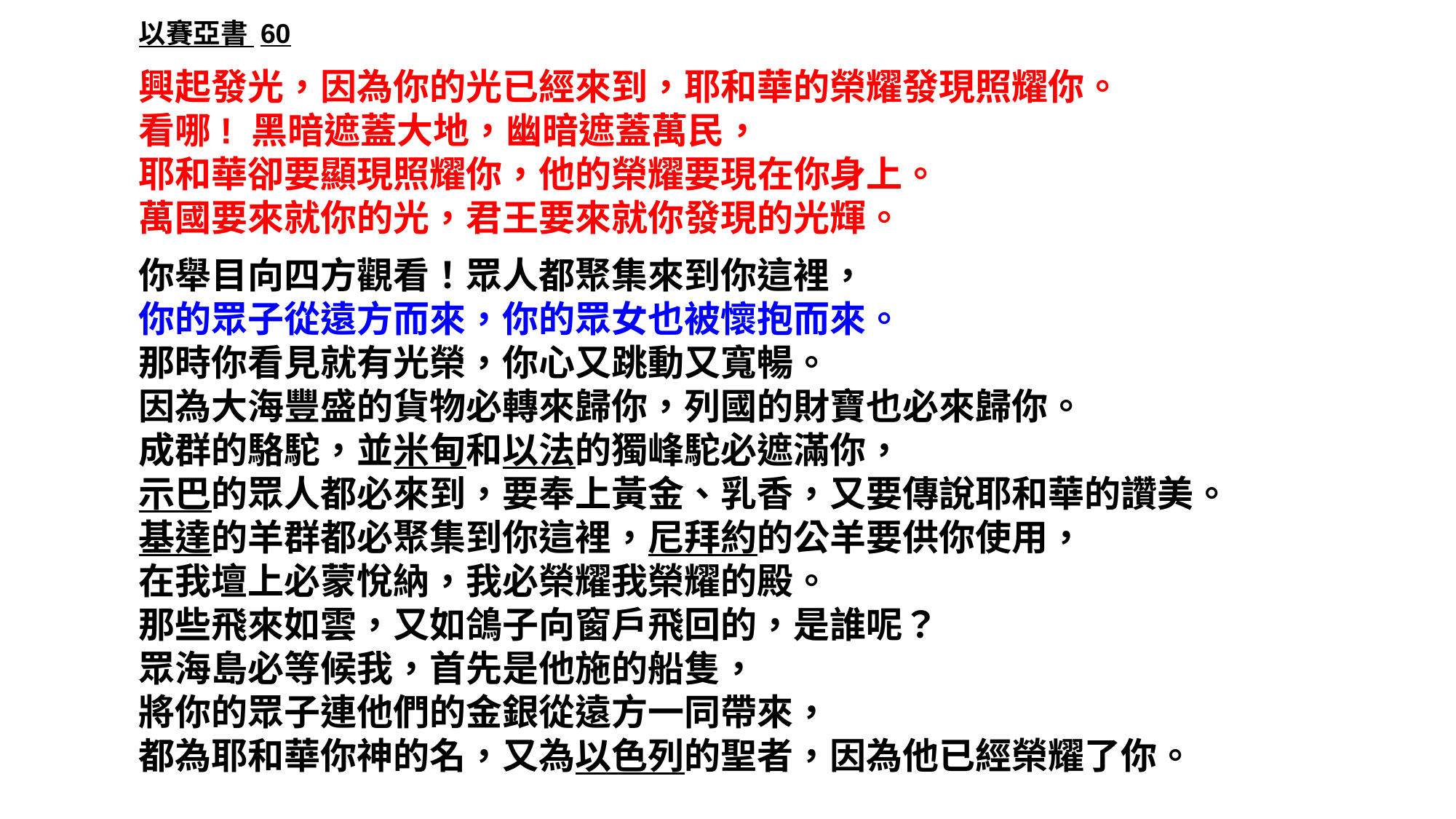

以賽亞書 60

興起發光，因為你的光已經來到，耶和華的榮耀發現照耀你。
看哪! 黑暗遮蓋大地，幽暗遮蓋萬民，
耶和華卻要顯現照耀你，他的榮耀要現在你身上。
萬國要來就你的光，君王要來就你發現的光輝。

你舉目向四方觀看！眾人都聚集來到你這裡，
你的眾子從遠方而來，你的眾女也被懷抱而來。
那時你看見就有光榮，你心又跳動又寬暢。
因為大海豐盛的貨物必轉來歸你，列國的財寶也必來歸你。
成群的駱駝，並米甸和以法的獨峰駝必遮滿你，
示巴的眾人都必來到，要奉上黃金、乳香，又要傳說耶和華的讚美。
基達的羊群都必聚集到你這裡，尼拜約的公羊要供你使用，
在我壇上必蒙悅納，我必榮耀我榮耀的殿。
那些飛來如雲，又如鴿子向窗戶飛回的，是誰呢？
眾海島必等候我，首先是他施的船隻，
將你的眾子連他們的金銀從遠方一同帶來，
都為耶和華你神的名，又為以色列的聖者，因為他已經榮耀了你。